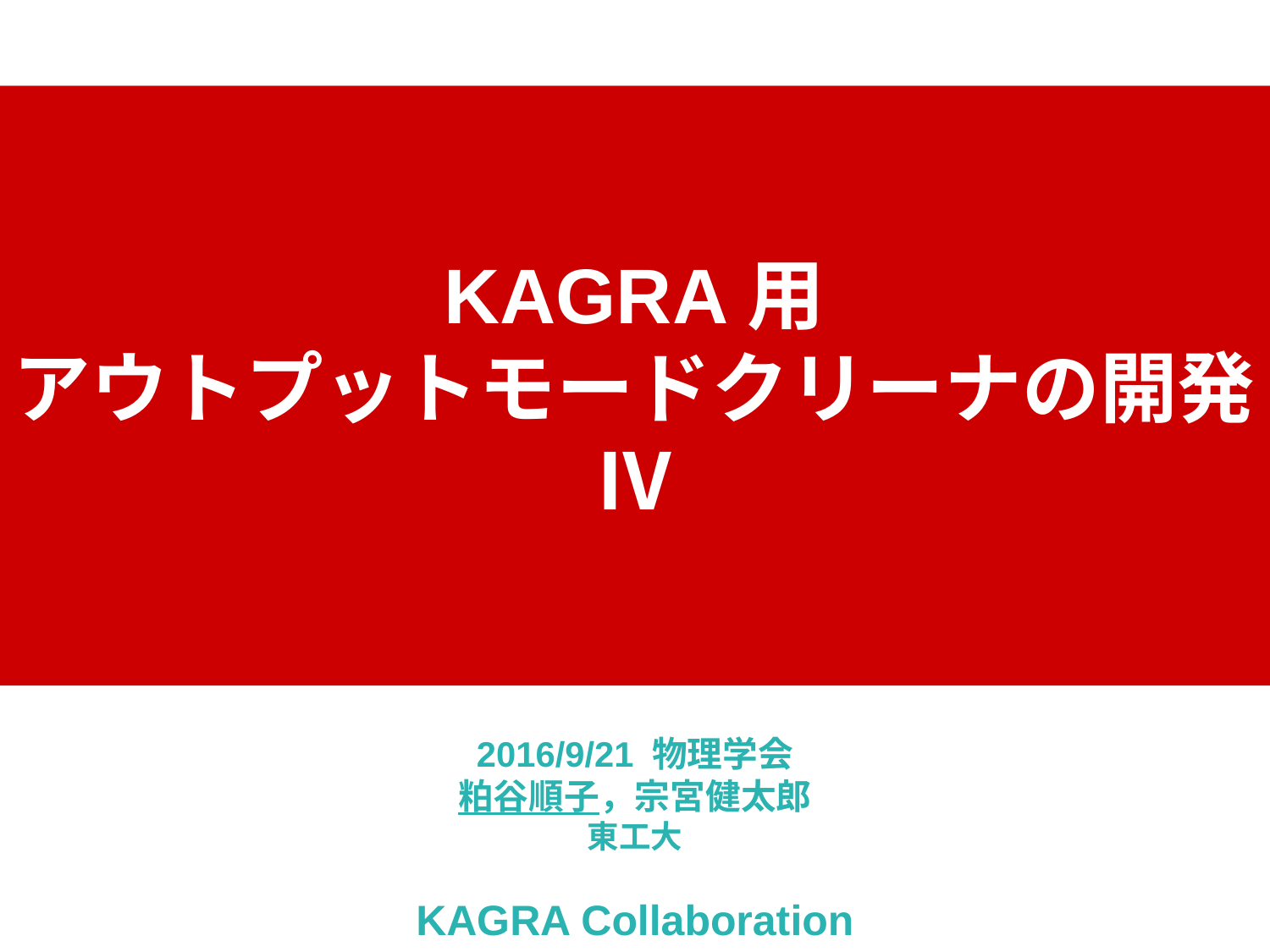

# KAGRA用 アウトプットモードクリーナの開発Ⅳ
2016/9/21 物理学会
粕谷順子，宗宮健太郎
東工大

KAGRA Collaboration